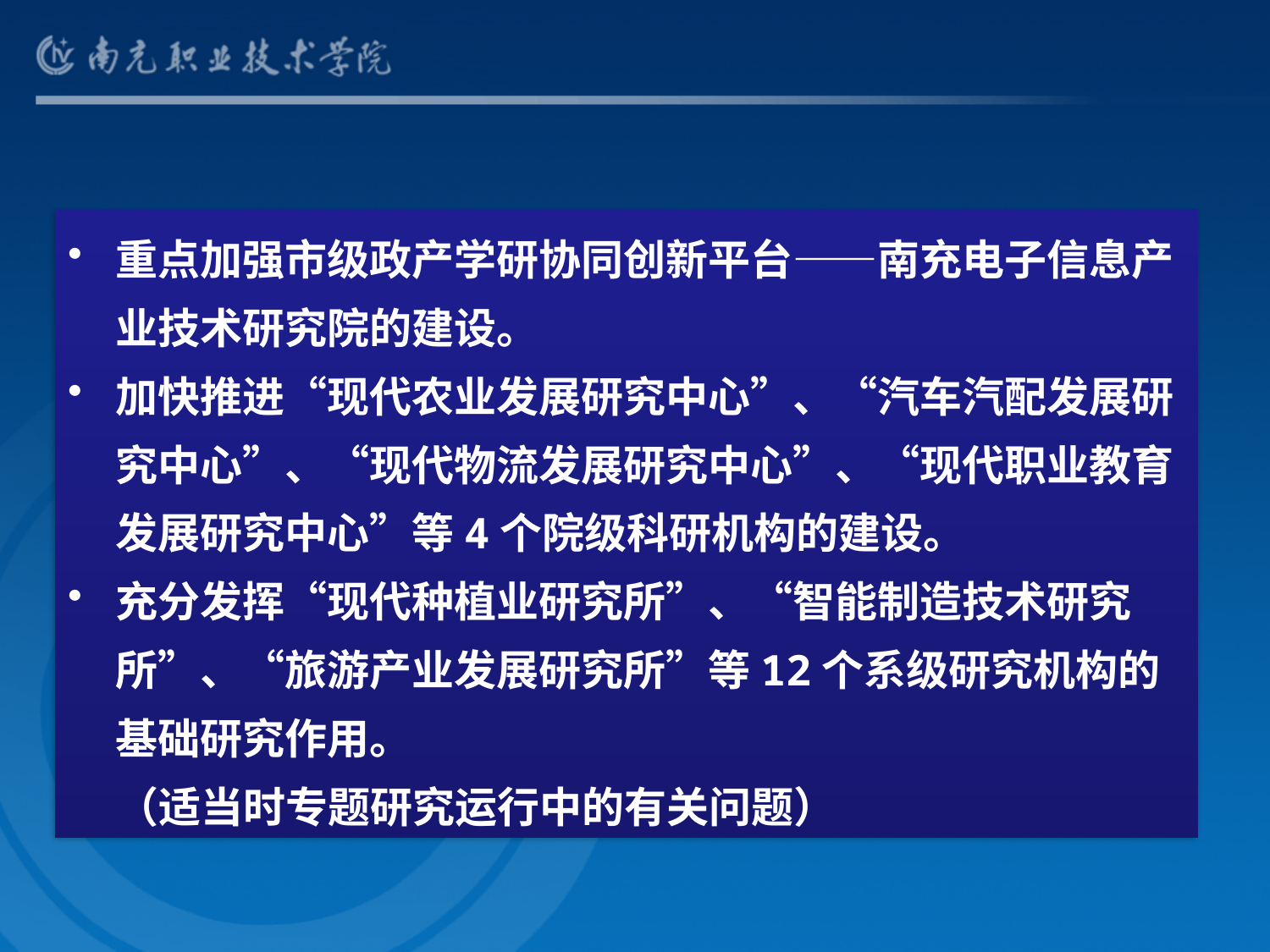

#
重点加强市级政产学研协同创新平台——南充电子信息产业技术研究院的建设。
加快推进“现代农业发展研究中心”、“汽车汽配发展研究中心”、“现代物流发展研究中心”、“现代职业教育发展研究中心”等4个院级科研机构的建设。
充分发挥“现代种植业研究所”、“智能制造技术研究所”、“旅游产业发展研究所”等12个系级研究机构的基础研究作用。
    （适当时专题研究运行中的有关问题）